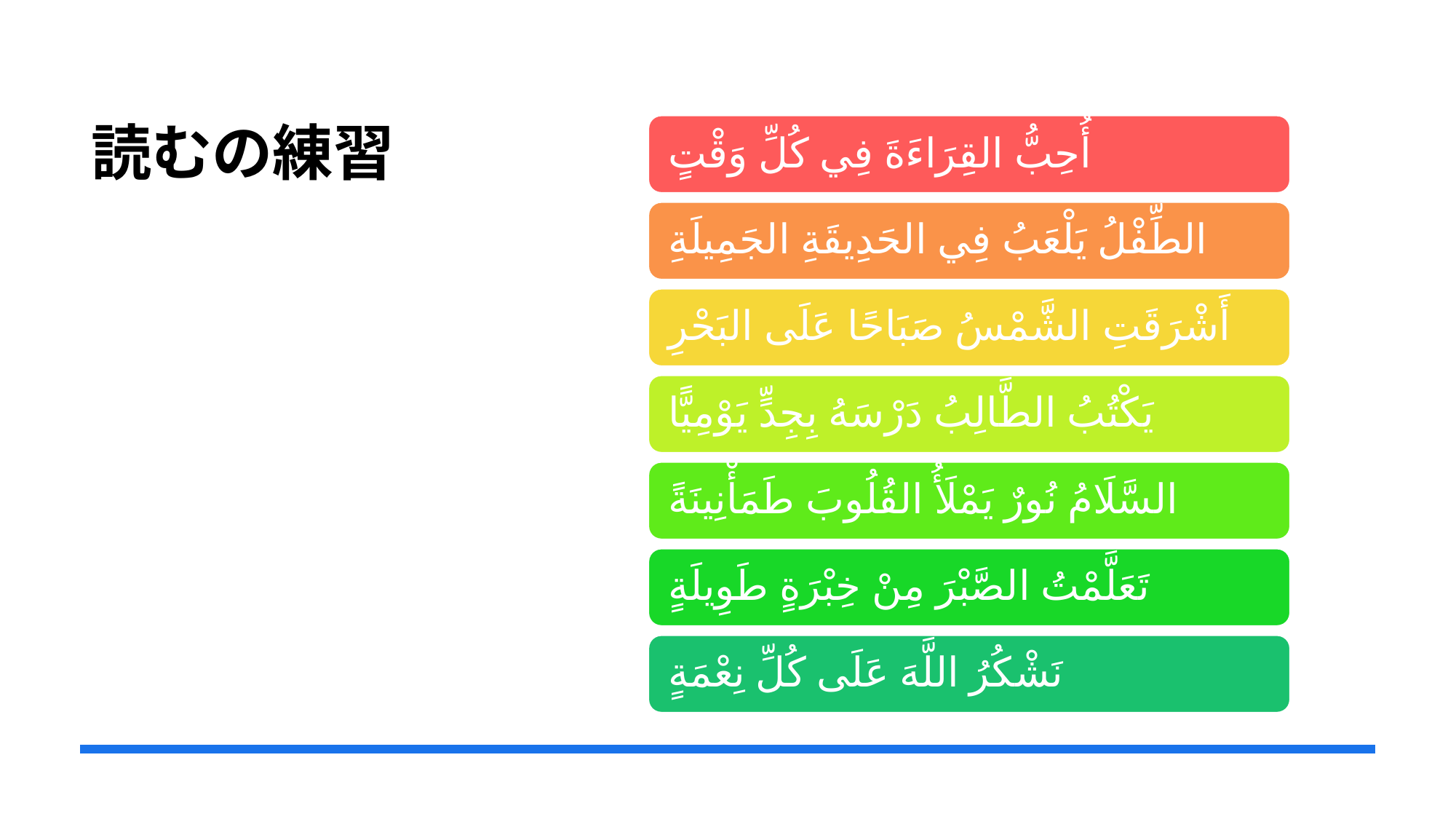

# 読むの練習
أُحِبُّ القِرَاءَةَ فِي كُلِّ وَقْتٍ
الطِّفْلُ يَلْعَبُ فِي الحَدِيقَةِ الجَمِيلَةِ
أَشْرَقَتِ الشَّمْسُ صَبَاحًا عَلَى البَحْرِ
يَكْتُبُ الطَّالِبُ دَرْسَهُ بِجِدٍّ يَوْمِيًّا
السَّلَامُ نُورٌ يَمْلَأُ القُلُوبَ طَمَأْنِينَةً
تَعَلَّمْتُ الصَّبْرَ مِنْ خِبْرَةٍ طَوِيلَةٍ
نَشْكُرُ اللَّهَ عَلَى كُلِّ نِعْمَةٍ